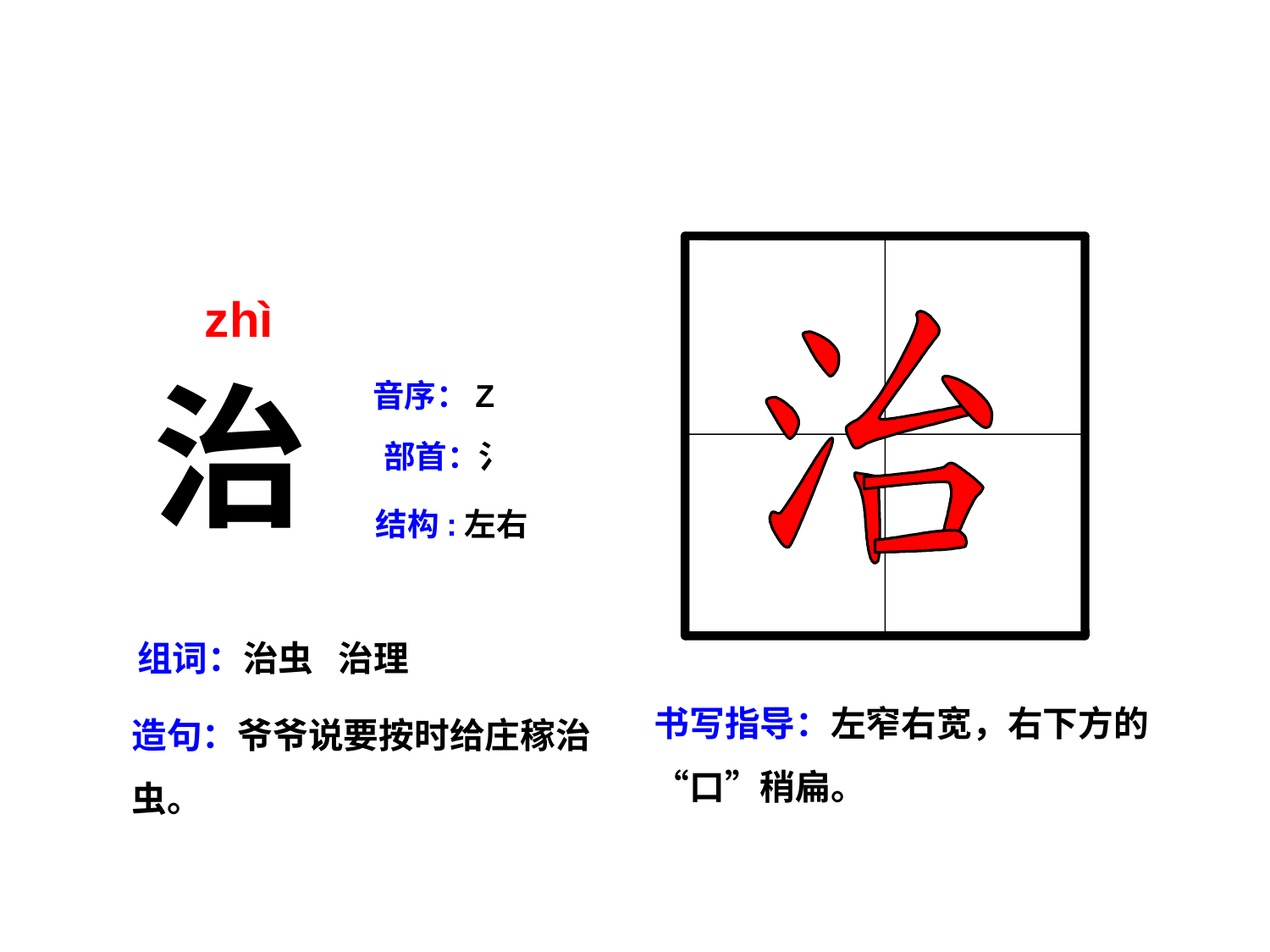

zhì

治
音序：Z

部首：氵

结构:左右

组词：治虫   治理
书写指导：左窄右宽，右下方的“口”稍扁。
造句：爷爷说要按时给庄稼治虫。